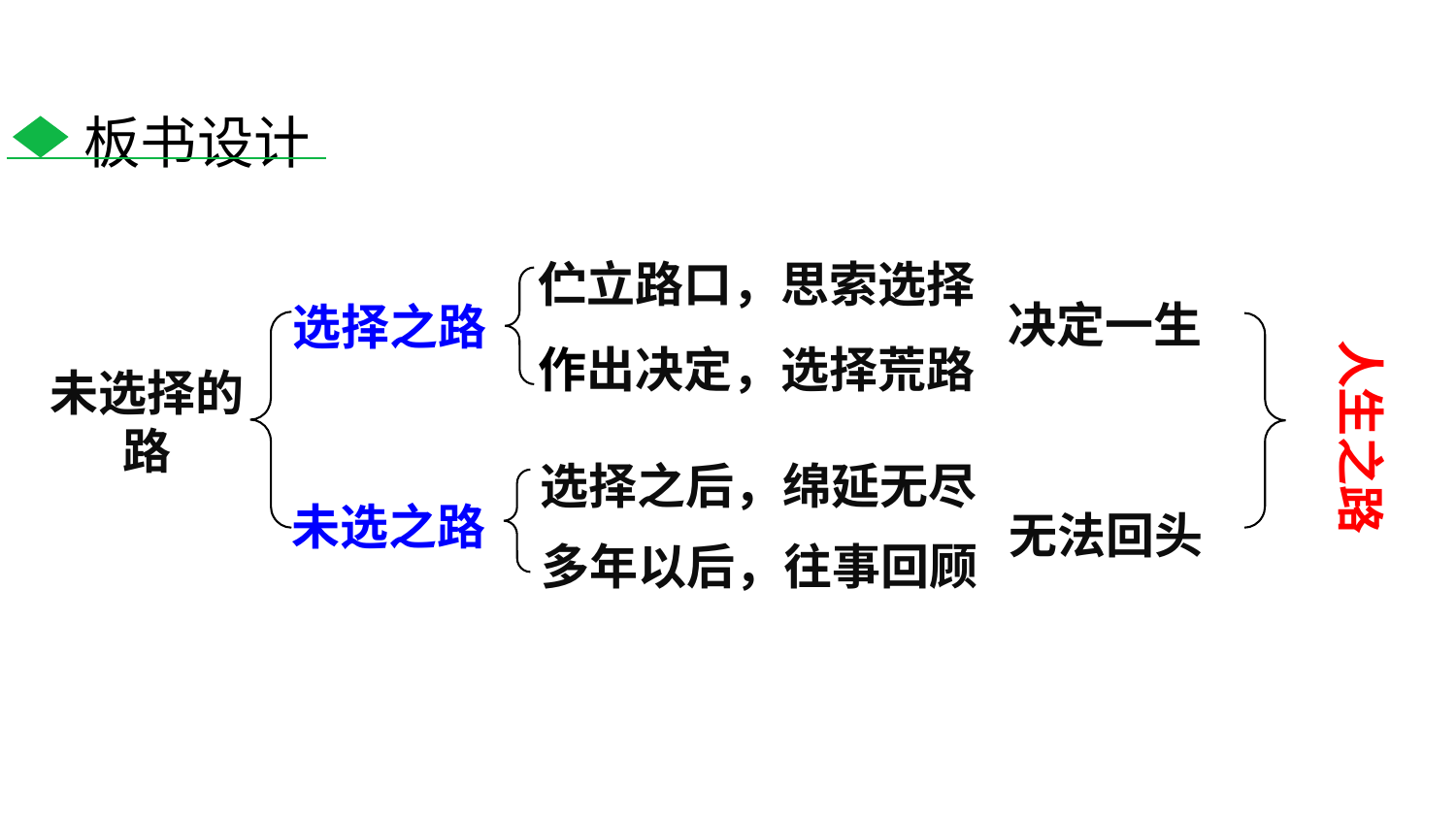

板书设计

伫立路口，思索选择

决定一生
选择之路

人生之路
作出决定，选择荒路
未选择的路
选择之后，绵延无尽

未选之路
无法回头
多年以后，往事回顾